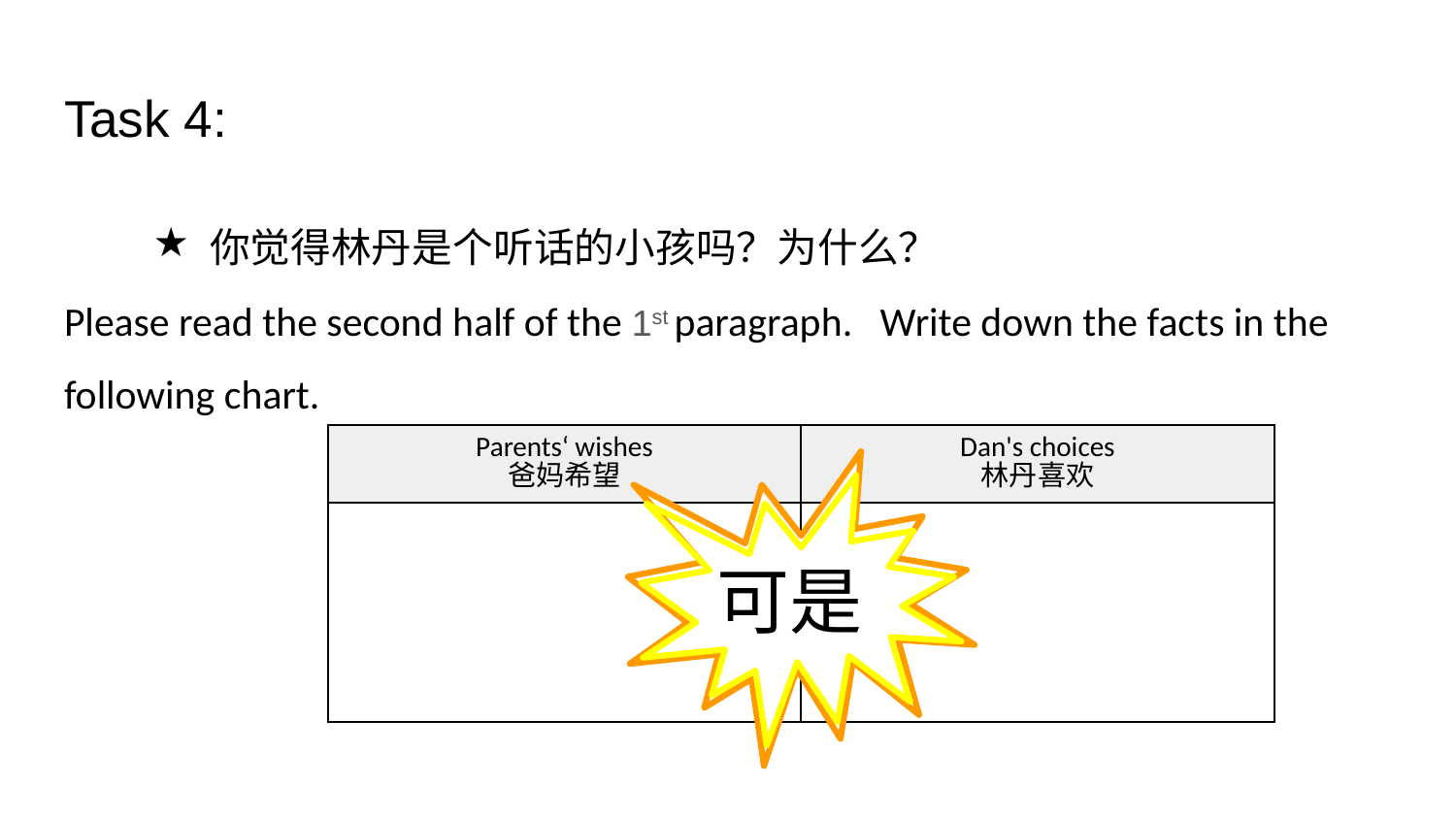

# Task 4:
你觉得林丹是个听话的小孩吗？为什么？
Please read the second half of the 1st paragraph.   Write down the facts in the following chart.
| Parents‘ wishes 爸妈希望 | Dan's choices 林丹喜欢 |
| --- | --- |
|  |  |
可是